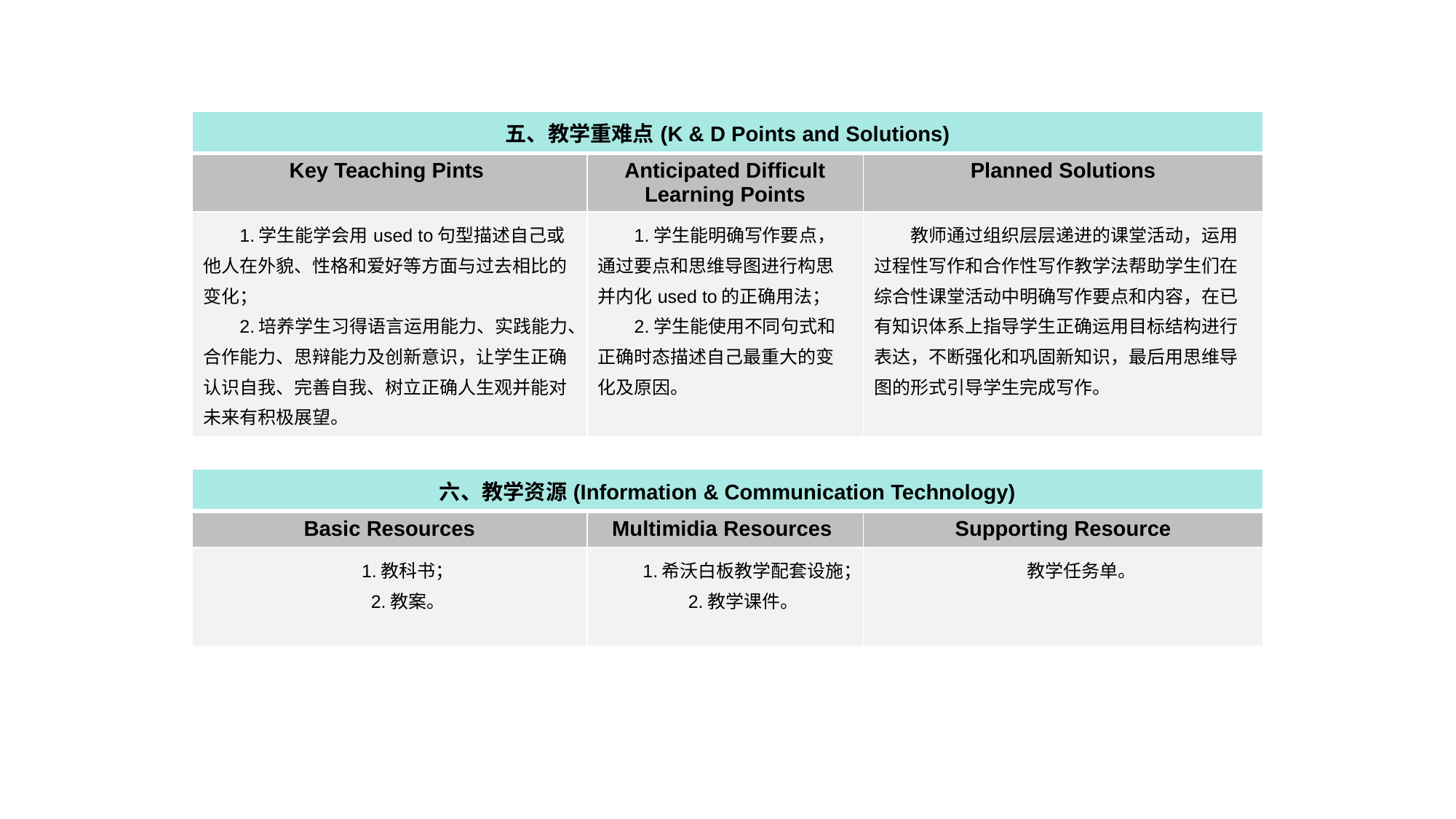

| 五、教学重难点(K & D Points and Solutions) |  |  |
| --- | --- | --- |
| Key Teaching Pints | Anticipated Difficult Learning Points | Planned Solutions |
| 1.学生能学会用used to句型描述自己或他人在外貌、性格和爱好等方面与过去相比的变化； 2.培养学生习得语言运用能力、实践能力、合作能力、思辩能力及创新意识，让学生正确认识自我、完善自我、树立正确人生观并能对未来有积极展望。 | 1.学生能明确写作要点，通过要点和思维导图进行构思并内化used to的正确用法； 2.学生能使用不同句式和正确时态描述自己最重大的变化及原因。 | 教师通过组织层层递进的课堂活动，运用过程性写作和合作性写作教学法帮助学生们在综合性课堂活动中明确写作要点和内容，在已有知识体系上指导学生正确运用目标结构进行表达，不断强化和巩固新知识，最后用思维导图的形式引导学生完成写作。 |
| 六、教学资源(Information & Communication Technology) |  |  |
| --- | --- | --- |
| Basic Resources | Multimidia Resources | Supporting Resource |
| 1.教科书； 2.教案。 | 1.希沃白板教学配套设施； 2.教学课件。 | 教学任务单。 |